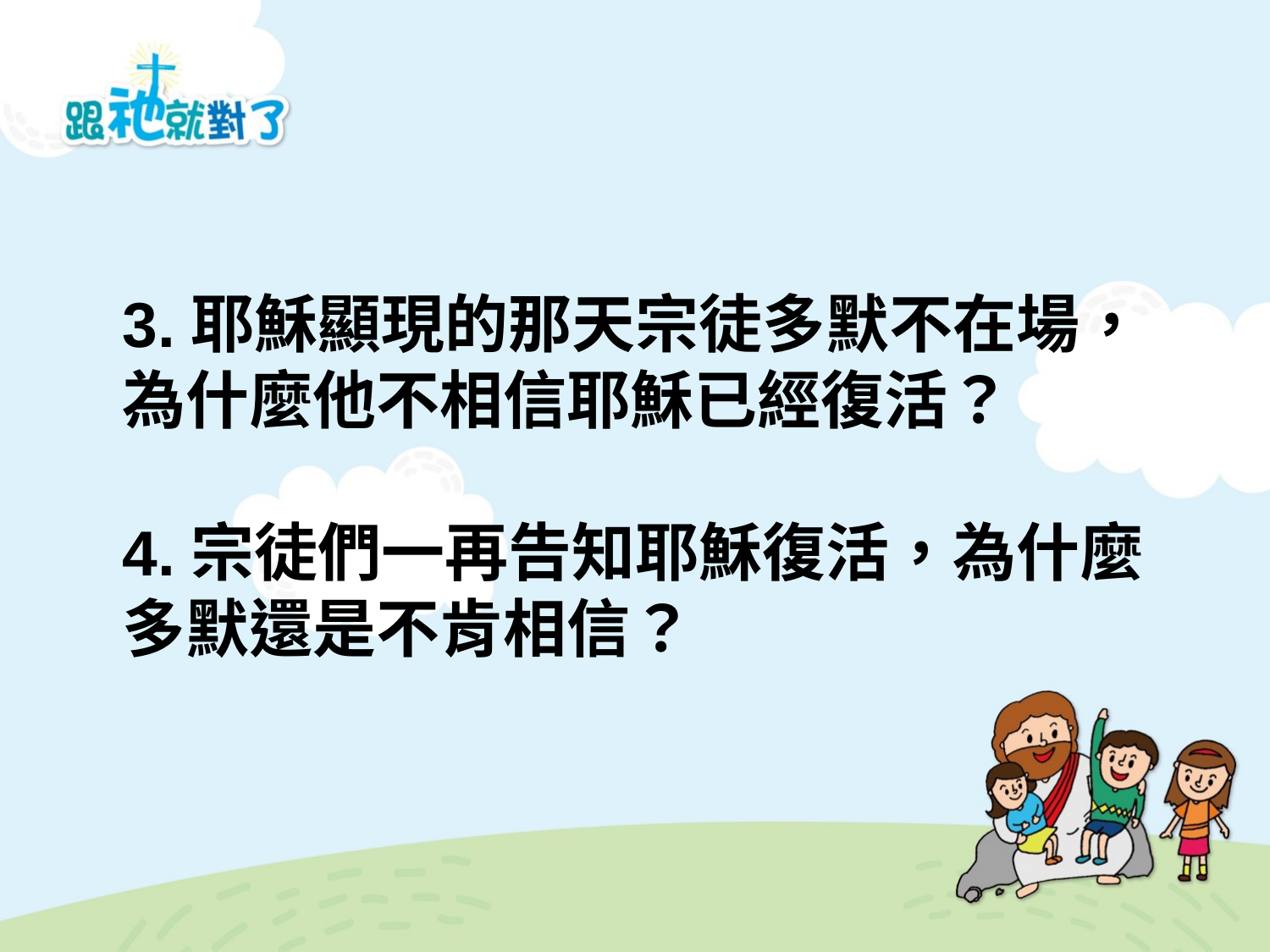

3.耶穌顯現的那天宗徒多默不在場，為什麼他不相信耶穌已經復活？

4.宗徒們一再告知耶穌復活，為什麼多默還是不肯相信？